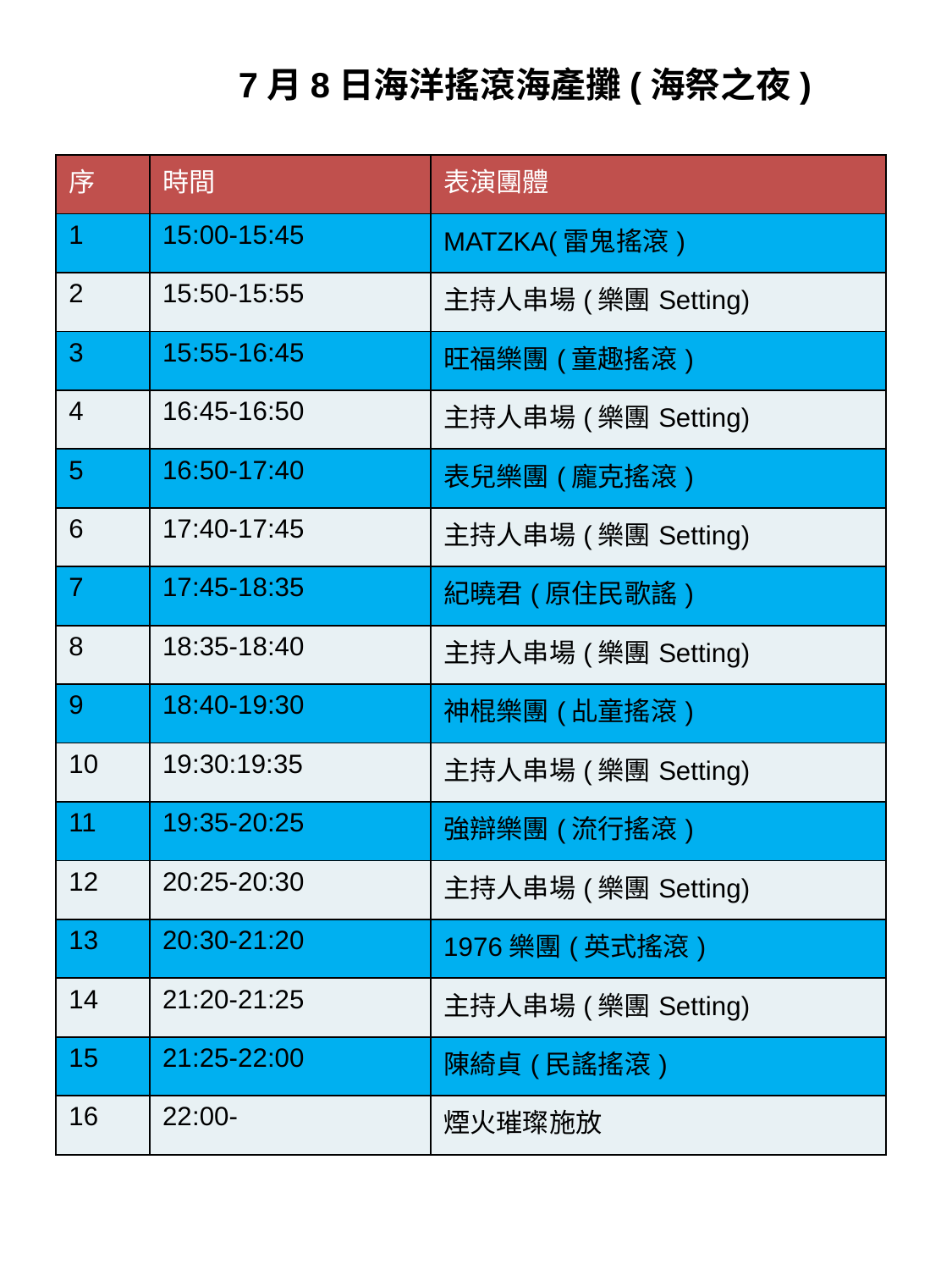

7月8日海洋搖滾海產攤(海祭之夜)

| 序 | 時間 | 表演團體 |
| --- | --- | --- |
| 1 | 15:00-15:45 | MATZKA(雷鬼搖滾) |
| 2 | 15:50-15:55 | 主持人串場(樂團Setting) |
| 3 | 15:55-16:45 | 旺福樂團(童趣搖滾) |
| 4 | 16:45-16:50 | 主持人串場(樂團Setting) |
| 5 | 16:50-17:40 | 表兒樂團(龐克搖滾) |
| 6 | 17:40-17:45 | 主持人串場(樂團Setting) |
| 7 | 17:45-18:35 | 紀曉君(原住民歌謠) |
| 8 | 18:35-18:40 | 主持人串場(樂團Setting) |
| 9 | 18:40-19:30 | 神棍樂團(乩童搖滾) |
| 10 | 19:30:19:35 | 主持人串場(樂團Setting) |
| 11 | 19:35-20:25 | 強辯樂團(流行搖滾) |
| 12 | 20:25-20:30 | 主持人串場(樂團Setting) |
| 13 | 20:30-21:20 | 1976樂團(英式搖滾) |
| 14 | 21:20-21:25 | 主持人串場(樂團Setting) |
| 15 | 21:25-22:00 | 陳綺貞(民謠搖滾) |
| 16 | 22:00- | 煙火璀璨施放 |